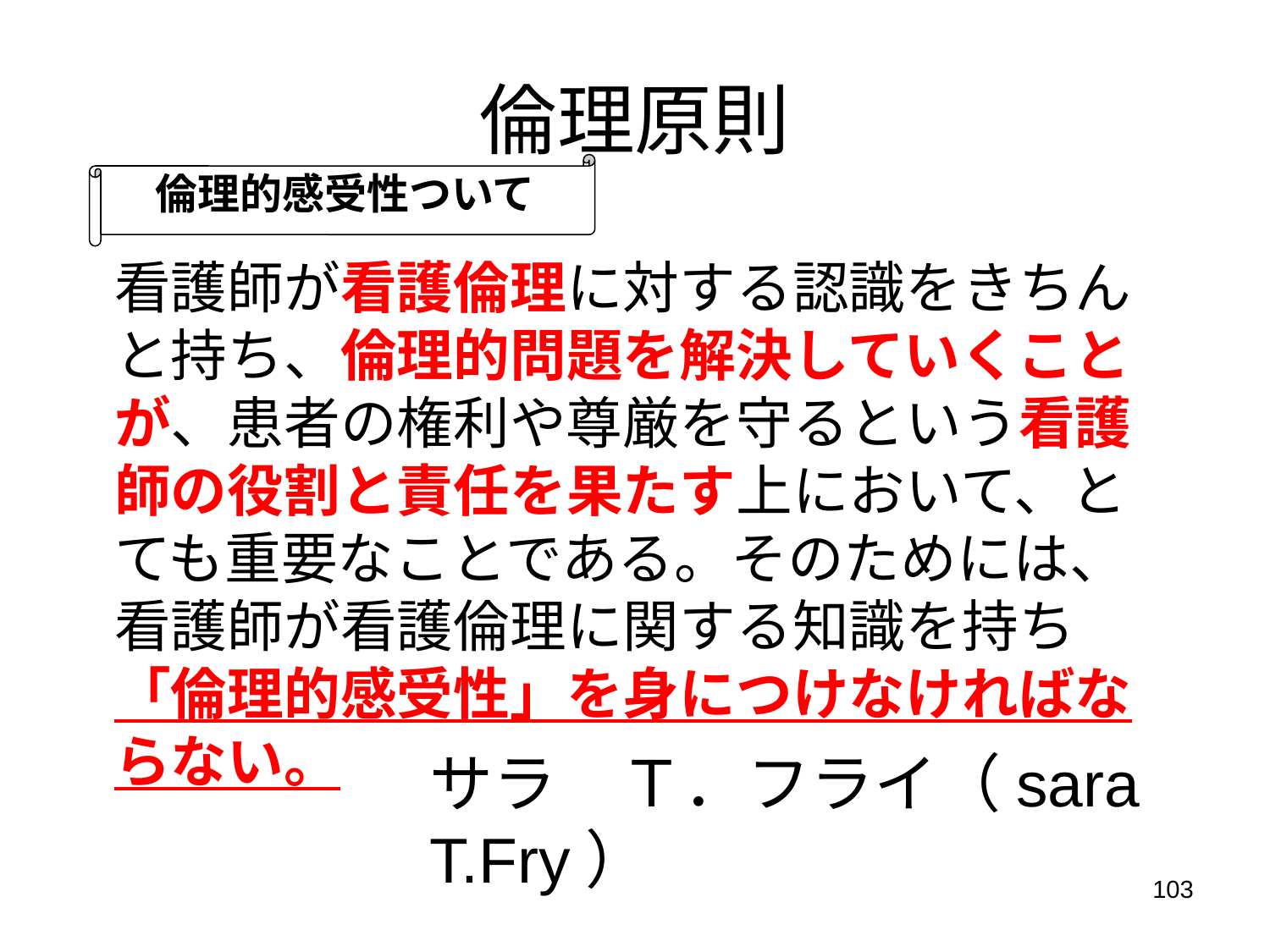

# 倫理原則
倫理的感受性ついて
看護師が看護倫理に対する認識をきちんと持ち、倫理的問題を解決していくことが、患者の権利や尊厳を守るという看護師の役割と責任を果たす上において、とても重要なことである。そのためには、看護師が看護倫理に関する知識を持ち「倫理的感受性」を身につけなければならない。
サラ　Ｔ．フライ（sara T.Fry）
103